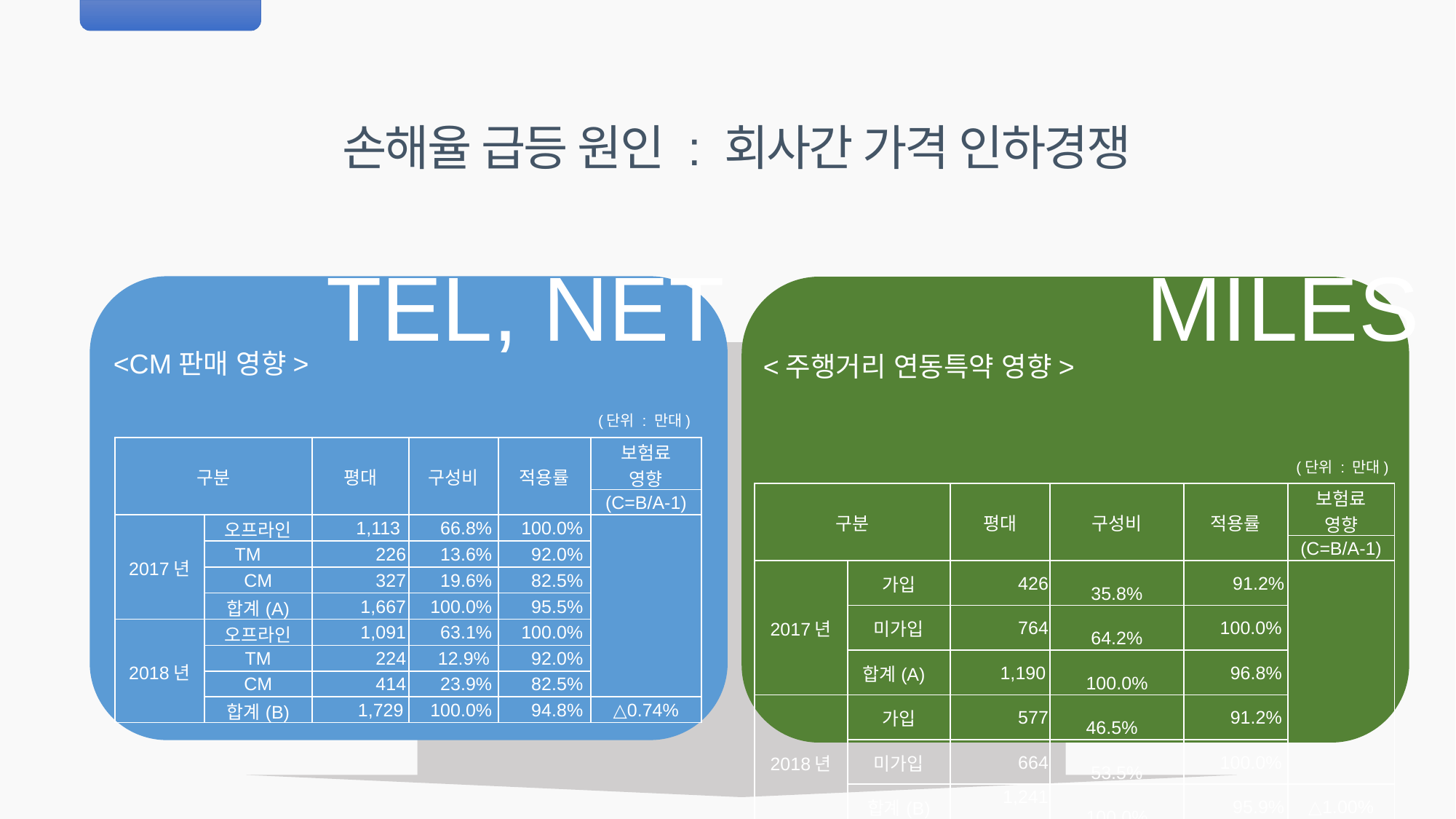

손해율 급등 원인 : 회사간 가격 인하경쟁
TEL, NET
MILES

<CM판매 영향>

<주행거리 연동특약 영향>
(단위 : 만대)
| 구분 |  | 평대 | 구성비 | 적용률 | 보험료 영향 |
| --- | --- | --- | --- | --- | --- |
|  |  |  |  |  | (C=B/A-1) |
| 2017년 | 오프라인 | 1,113 | 66.8% | 100.0% |  |
|  | TM | 226 | 13.6% | 92.0% |  |
|  | CM | 327 | 19.6% | 82.5% |  |
|  | 합계(A) | 1,667 | 100.0% | 95.5% |  |
| 2018년 | 오프라인 | 1,091 | 63.1% | 100.0% |  |
|  | TM | 224 | 12.9% | 92.0% |  |
|  | CM | 414 | 23.9% | 82.5% |  |
|  | 합계(B) | 1,729 | 100.0% | 94.8% | △0.74% |
(단위 : 만대)
| 구분 |  | 평대 | 구성비 | 적용률 | 보험료 영향 |
| --- | --- | --- | --- | --- | --- |
|  |  |  |  |  | (C=B/A-1) |
| 2017년 | 가입 | 426 | 35.8% | 91.2% |  |
|  | 미가입 | 764 | 64.2% | 100.0% |  |
|  | 합계(A) | 1,190 | 100.0% | 96.8% |  |
| 2018년 | 가입 | 577 | 46.5% | 91.2% |  |
|  | 미가입 | 664 | 53.5% | 100.0% |  |
|  | 합계(B) | 1,241 | 100.0% | 95.9% | △1.00% |